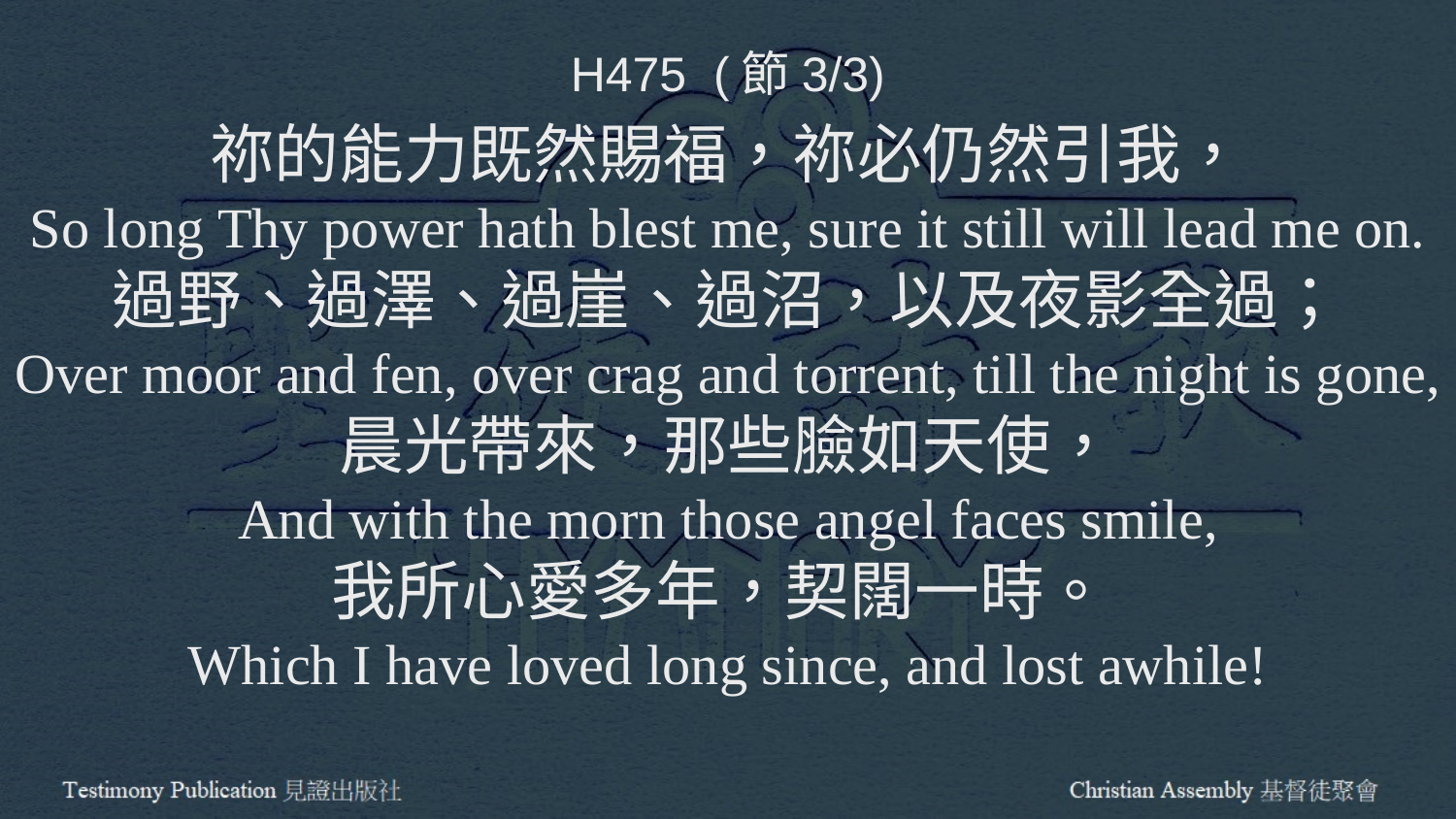

H475  (節3/3)
祢的能力既然賜福，祢必仍然引我，
So long Thy power hath blest me, sure it still will lead me on.
過野、過澤、過崖、過沼，以及夜影全過；
Over moor and fen, over crag and torrent, till the night is gone,
晨光帶來，那些臉如天使，
And with the morn those angel faces smile,
我所心愛多年，契闊一時。
Which I have loved long since, and lost awhile!